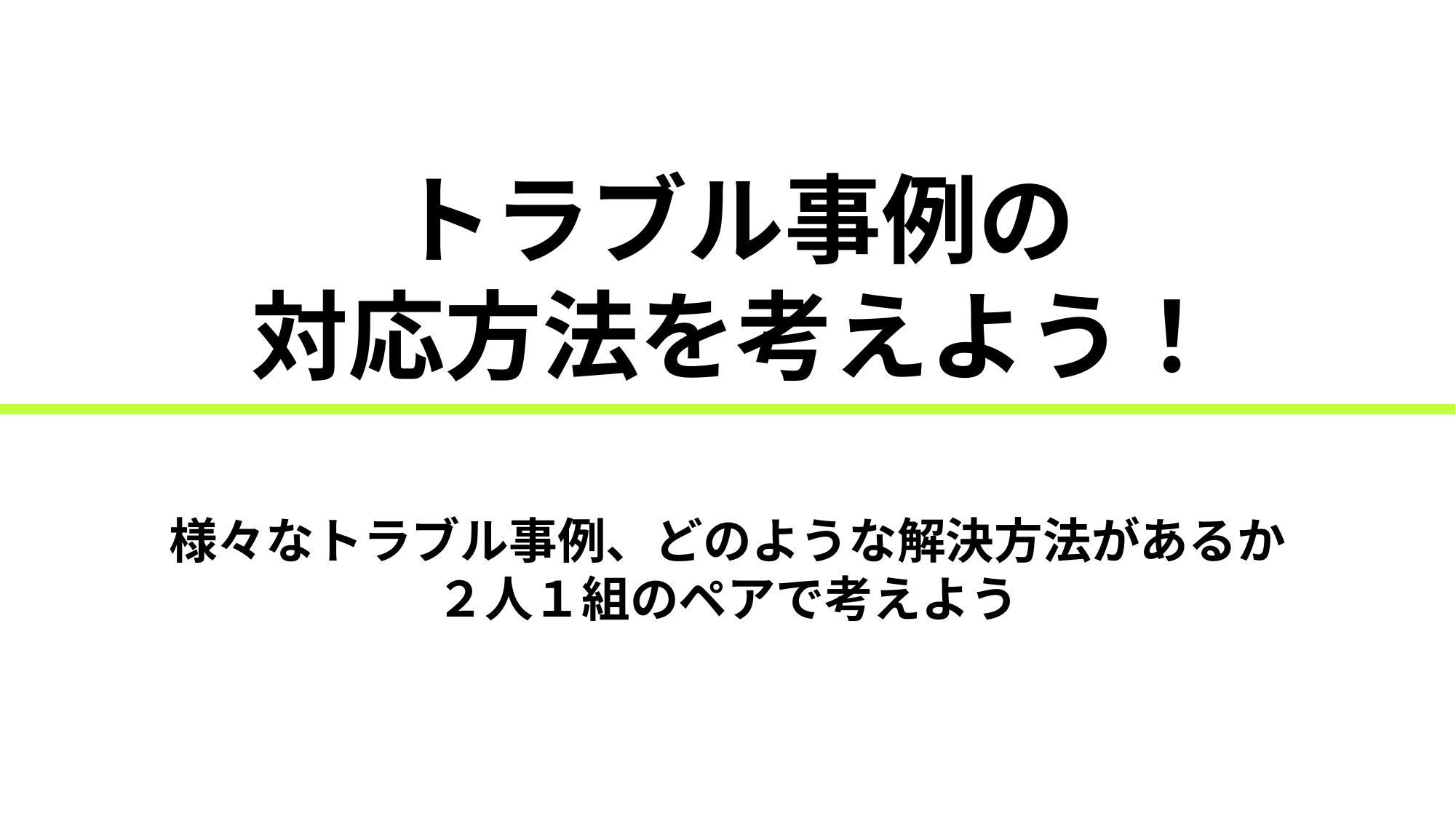

トラブル事例の
対応方法を考えよう！

様々なトラブル事例、どのような解決方法があるか
２人１組のペアで考えよう